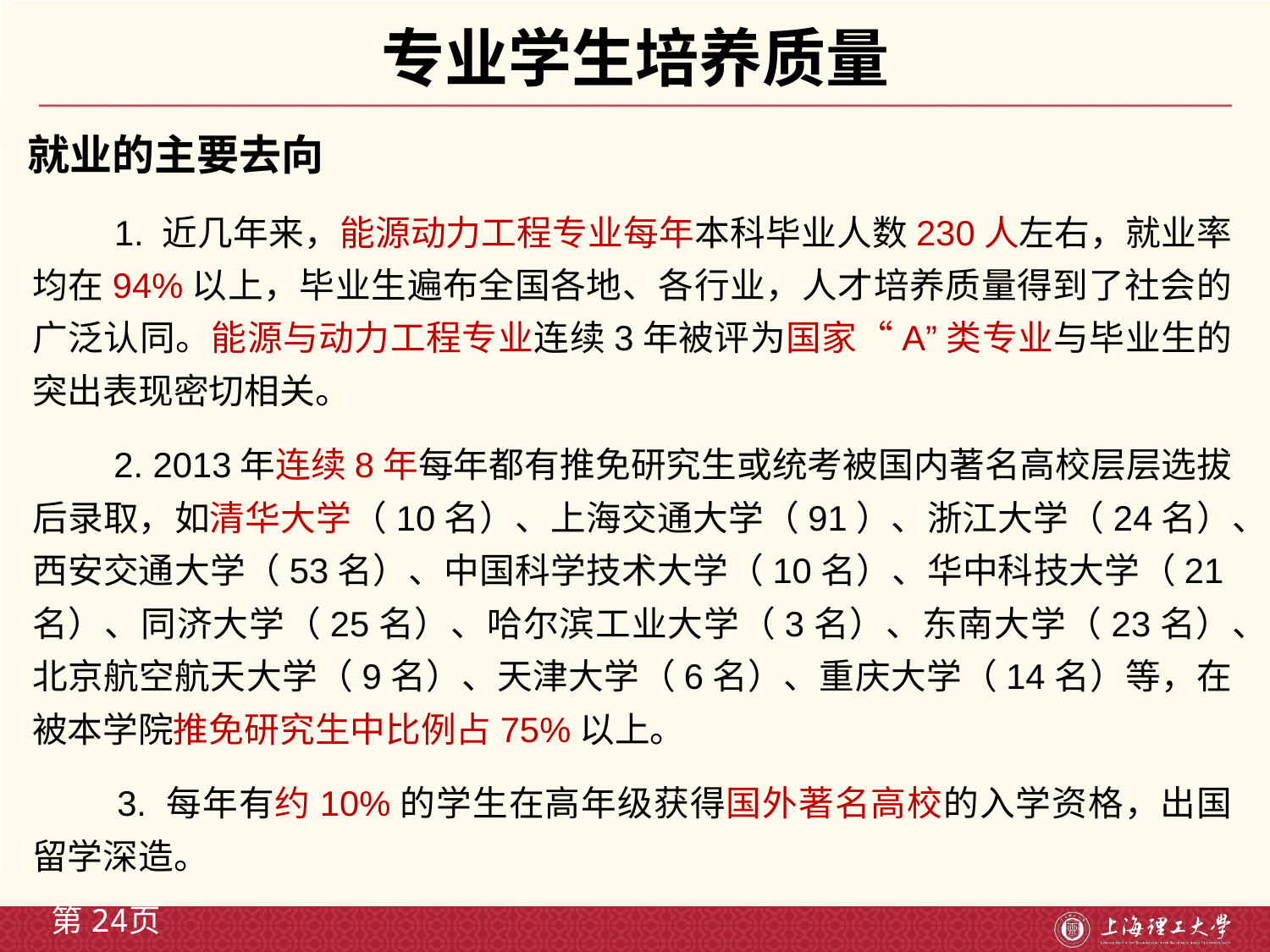

# 专业学生培养质量
就业的主要去向
    1. 近几年来，能源动力工程专业每年本科毕业人数230人左右，就业率均在94%以上，毕业生遍布全国各地、各行业，人才培养质量得到了社会的广泛认同。能源与动力工程专业连续3年被评为国家“A”类专业与毕业生的突出表现密切相关。

    2. 2013年连续8年每年都有推免研究生或统考被国内著名高校层层选拔后录取，如清华大学（10名）、上海交通大学（91）、浙江大学（24名）、西安交通大学（53名）、中国科学技术大学（10名）、华中科技大学（21名）、同济大学（25名）、哈尔滨工业大学（3名）、东南大学（23名）、北京航空航天大学（9名）、天津大学（6名）、重庆大学（14名）等，在被本学院推免研究生中比例占75%以上。

    3. 每年有约10%的学生在高年级获得国外著名高校的入学资格，出国留学深造。
第24页